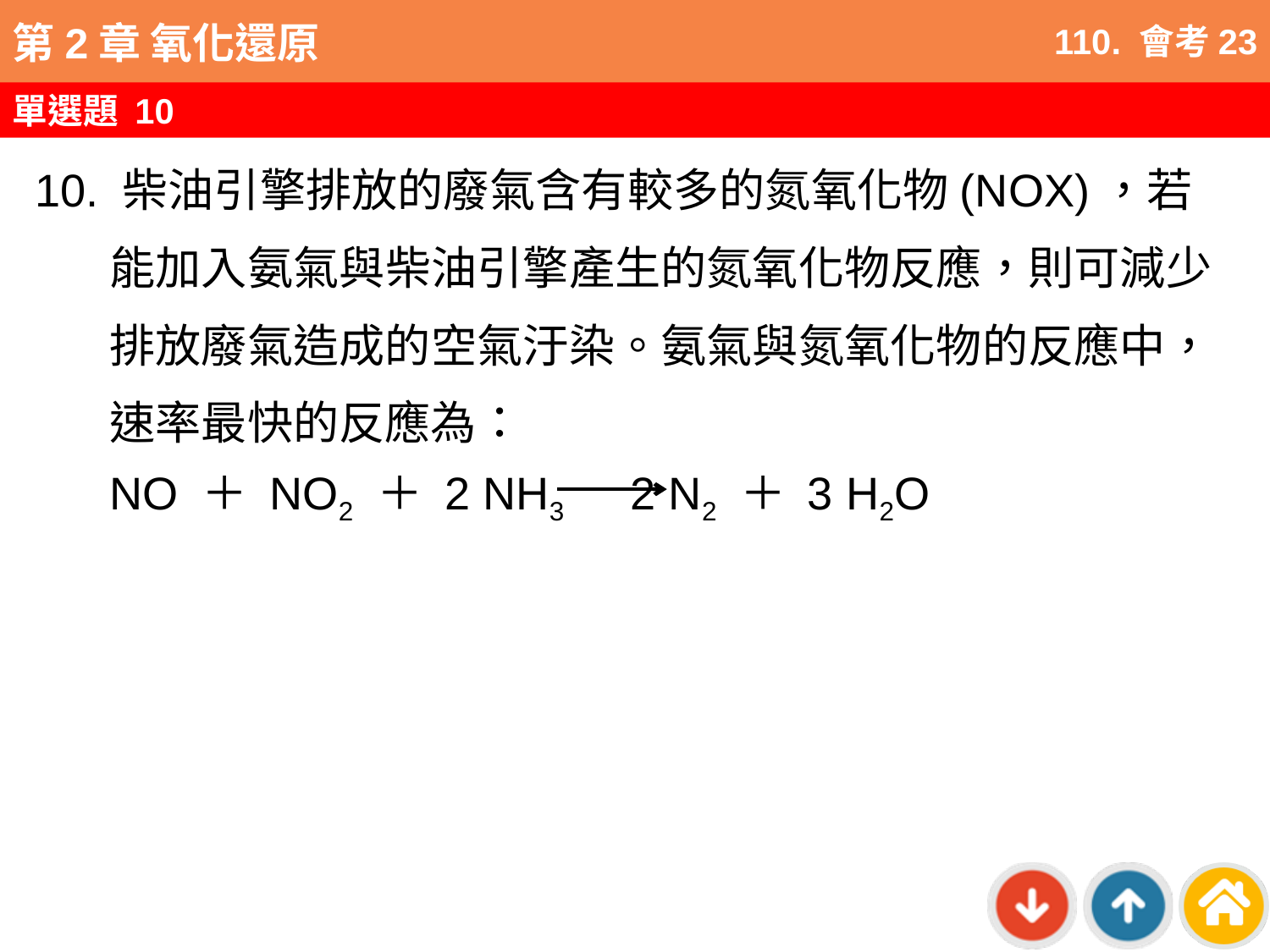

110. 會考23
單選題 10
10. 柴油引擎排放的廢氣含有較多的氮氧化物(NOX)，若能加入氨氣與柴油引擎產生的氮氧化物反應，則可減少排放廢氣造成的空氣汙染。氨氣與氮氧化物的反應中，速率最快的反應為：
NO ＋ NO2 ＋ 2 NH3 	 2 N2 ＋ 3 H2O